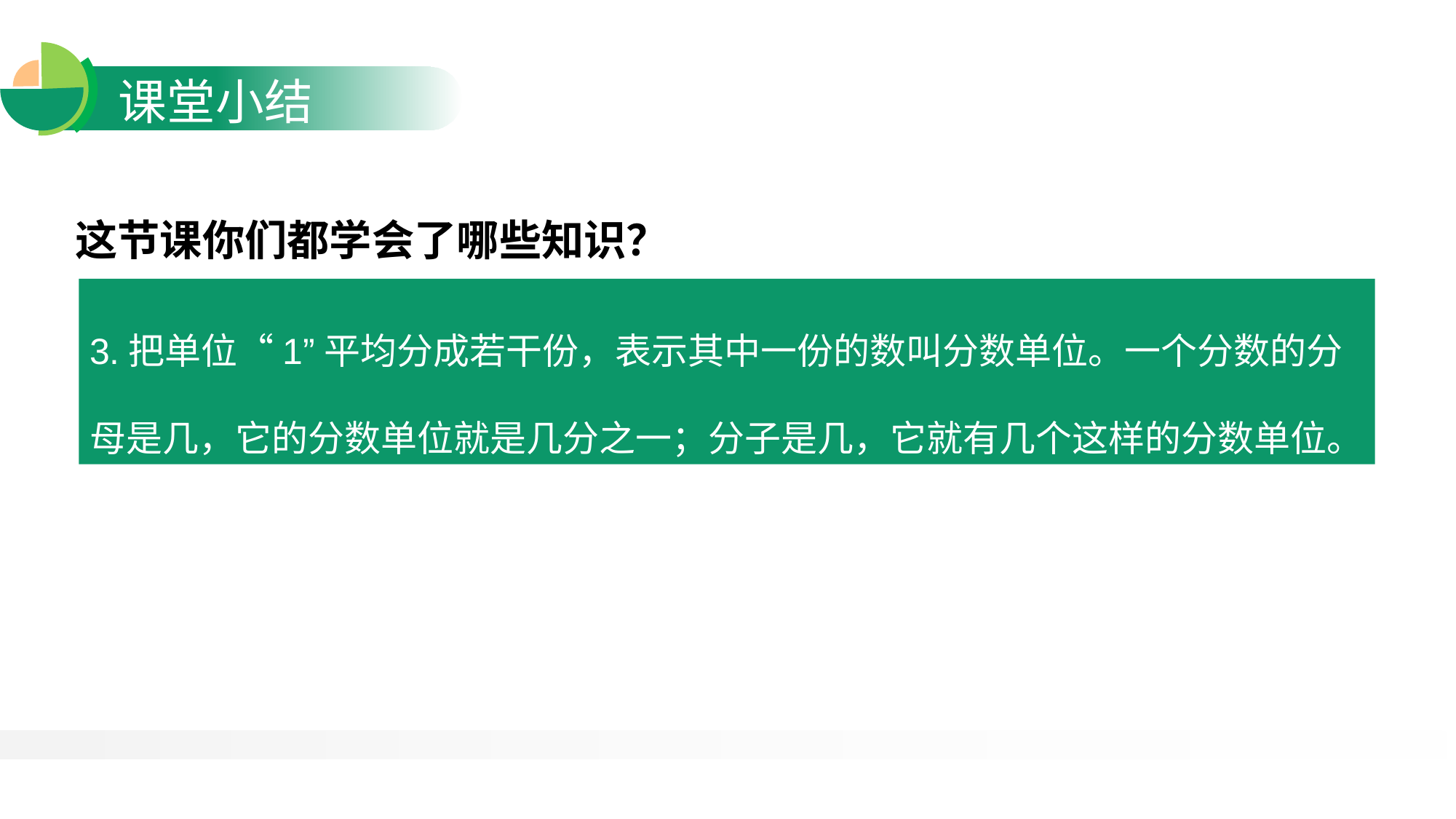

这节课你们都学会了哪些知识？
3.把单位“1”平均分成若干份，表示其中一份的数叫分数单位。一个分数的分母是几，它的分数单位就是几分之一；分子是几，它就有几个这样的分数单位。